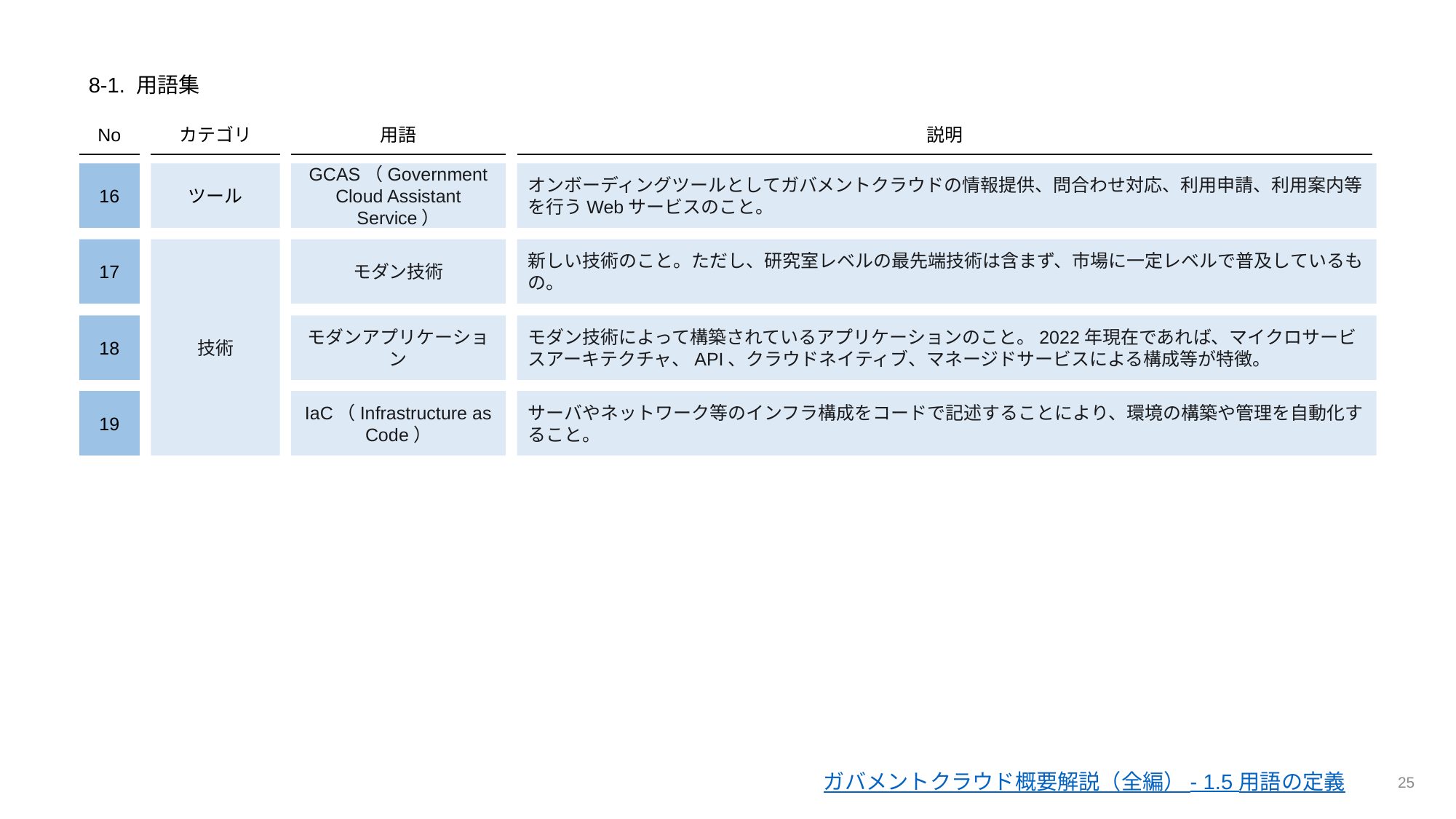

# 8-1. 用語集
No
カテゴリ
用語
説明
16
ツール
GCAS（Government Cloud Assistant Service）
オンボーディングツールとしてガバメントクラウドの情報提供、問合わせ対応、利用申請、利用案内等を行うWebサービスのこと。
17
技術
モダン技術
新しい技術のこと。ただし、研究室レベルの最先端技術は含まず、市場に一定レベルで普及しているもの。
18
モダンアプリケーション
モダン技術によって構築されているアプリケーションのこと。2022年現在であれば、マイクロサービスアーキテクチャ、API、クラウドネイティブ、マネージドサービスによる構成等が特徴。
19
IaC（Infrastructure as Code）
サーバやネットワーク等のインフラ構成をコードで記述することにより、環境の構築や管理を自動化すること。
25
ガバメントクラウド概要解説（全編） - 1.5 用語の定義